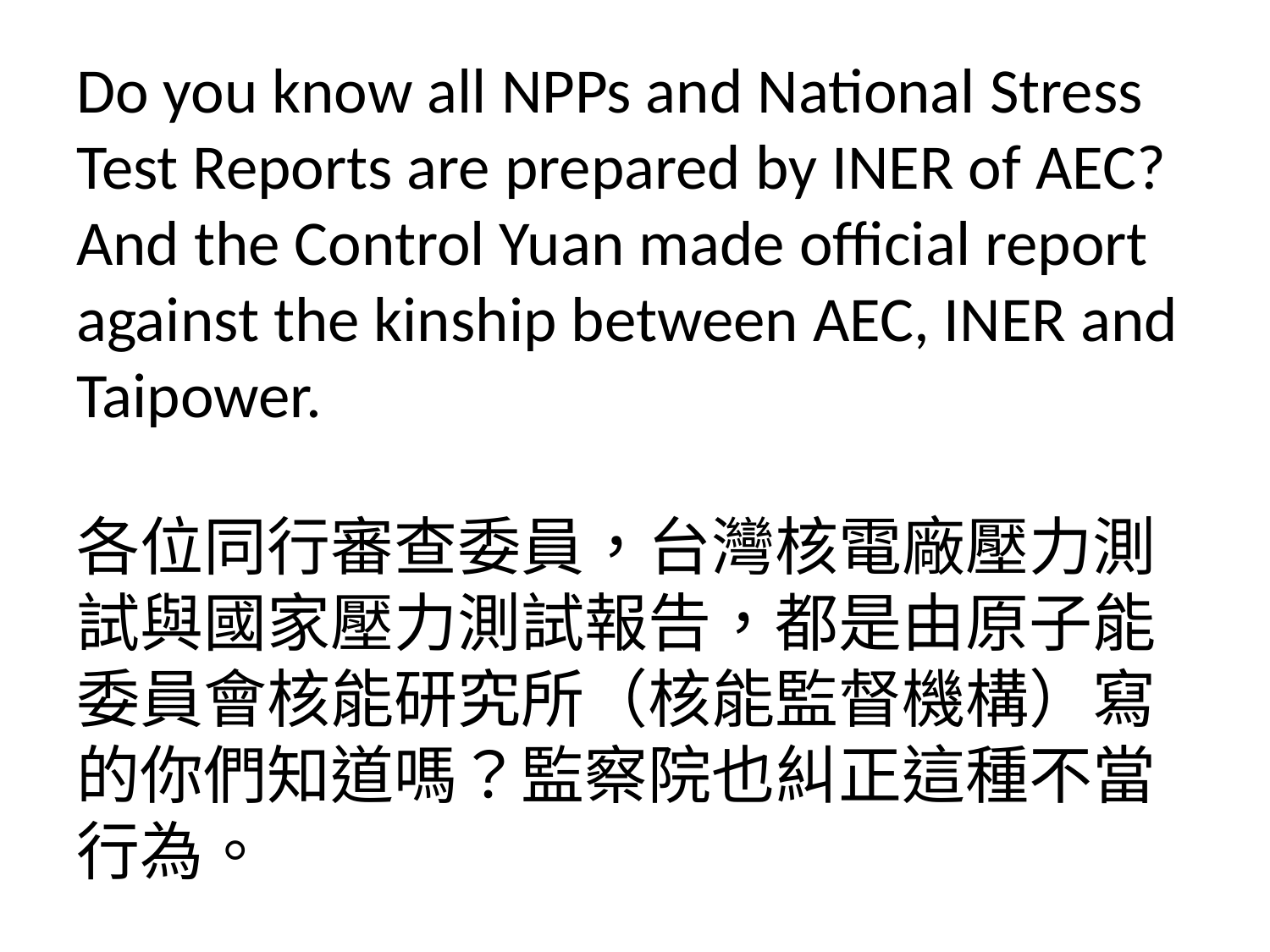

# Do you know all NPPs and National Stress Test Reports are prepared by INER of AEC?  And the Control Yuan made official report against the kinship between AEC, INER and Taipower. 各位同行審查委員，台灣核電廠壓力測試與國家壓力測試報告，都是由原子能委員會核能研究所（核能監督機構）寫的你們知道嗎？監察院也糾正這種不當行為。